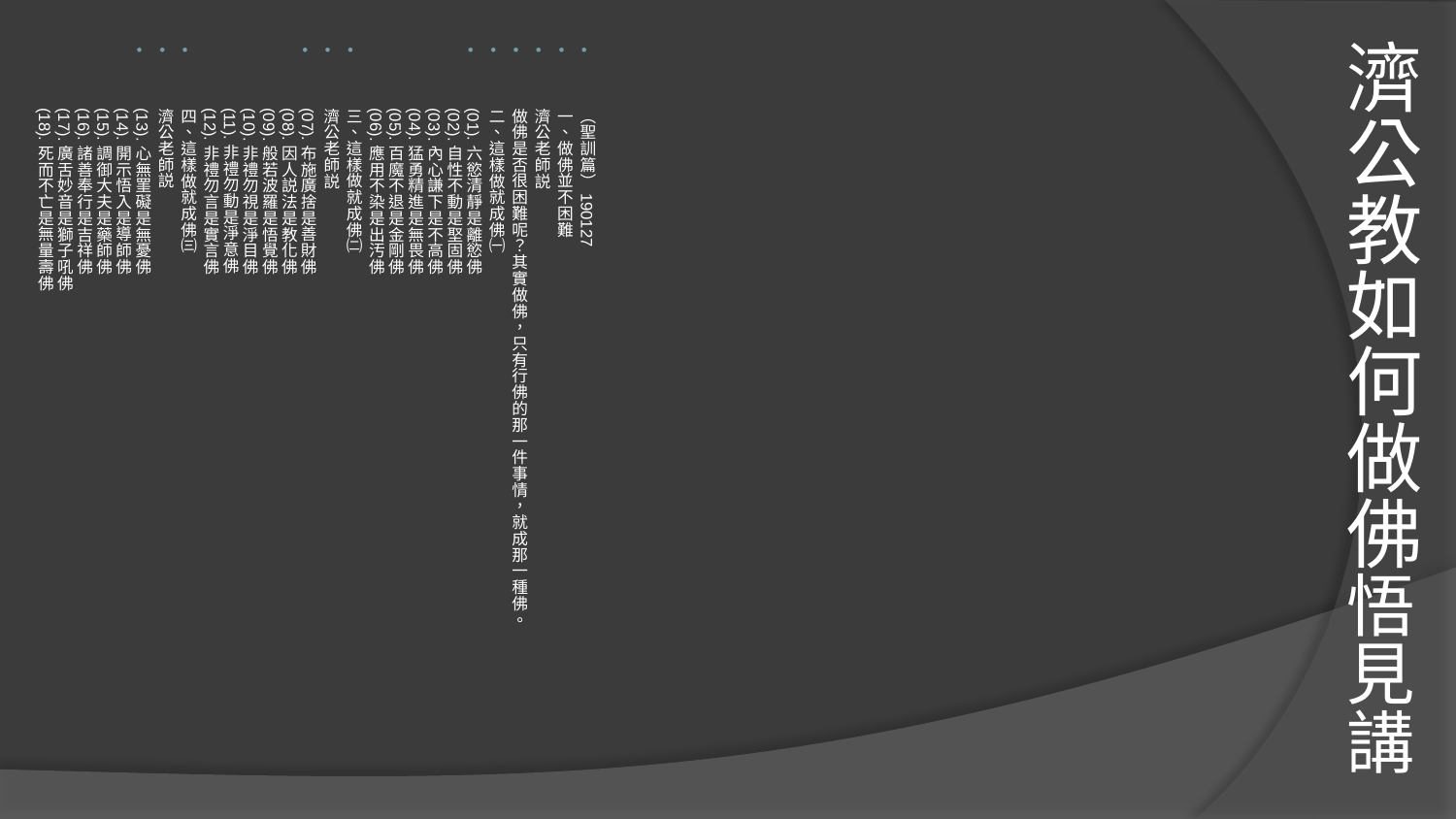

# 濟公教如何做佛悟見講
（聖訓篇）190127
一、做佛並不困難
濟公老師説
做佛是否很困難呢？其實做佛，只有行佛的那一件事情，就成那一種佛。
二、這樣做就成佛㈠
(01).六慾清靜是離慾佛
(02).自性不動是埾固佛
(03).內心謙下是不高佛
(04).猛勇精進是無畏佛
(05).百魔不退是金剛佛
(06).應用不染是出汚佛
三、這樣做就成佛㈡
濟公老師説
(07).布施廣捨是善財佛
(08).因人説法是教化佛
(09).般若波羅是悟覺佛
(10).非禮勿視是淨目佛
(11).非禮勿動是淨意佛
(12).非禮勿言是實言佛
四、這樣做就成佛㈢
濟公老師説
(13).心無罣礙是無憂佛
(14).開示悟入是導師佛
(15).調御大夫是藥師佛
(16).諸善奉行是吉祥佛
(17).廣舌妙音是獅子吼佛
(18).死而不亡是無量壽佛